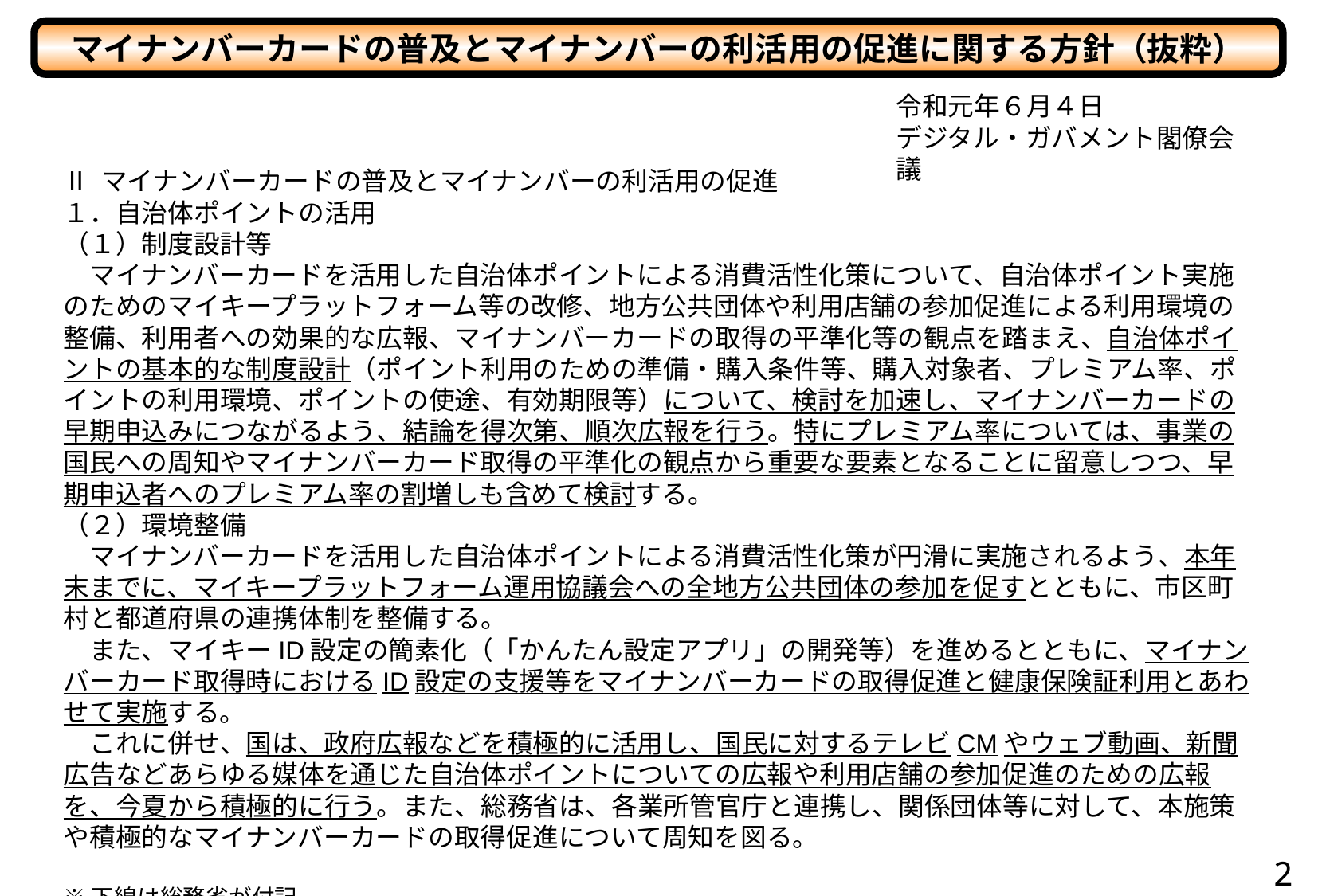

マイナンバーカードの普及とマイナンバーの利活用の促進に関する方針（抜粋）
令和元年６月４日
デジタル・ガバメント閣僚会議
Ⅱ マイナンバーカードの普及とマイナンバーの利活用の促進
１．自治体ポイントの活用
（１）制度設計等
　マイナンバーカードを活用した自治体ポイントによる消費活性化策について、自治体ポイント実施のためのマイキープラットフォーム等の改修、地方公共団体や利用店舗の参加促進による利用環境の整備、利用者への効果的な広報、マイナンバーカードの取得の平準化等の観点を踏まえ、自治体ポイントの基本的な制度設計（ポイント利用のための準備・購入条件等、購入対象者、プレミアム率、ポイントの利用環境、ポイントの使途、有効期限等）について、検討を加速し、マイナンバーカードの早期申込みにつながるよう、結論を得次第、順次広報を行う。特にプレミアム率については、事業の国民への周知やマイナンバーカード取得の平準化の観点から重要な要素となることに留意しつつ、早期申込者へのプレミアム率の割増しも含めて検討する。
（２）環境整備
　マイナンバーカードを活用した自治体ポイントによる消費活性化策が円滑に実施されるよう、本年末までに、マイキープラットフォーム運用協議会への全地方公共団体の参加を促すとともに、市区町村と都道府県の連携体制を整備する。
　また、マイキーID設定の簡素化（「かんたん設定アプリ」の開発等）を進めるとともに、マイナンバーカード取得時におけるID設定の支援等をマイナンバーカードの取得促進と健康保険証利用とあわせて実施する。
　これに併せ、国は、政府広報などを積極的に活用し、国民に対するテレビCMやウェブ動画、新聞広告などあらゆる媒体を通じた自治体ポイントについての広報や利用店舗の参加促進のための広報を、今夏から積極的に行う。また、総務省は、各業所管官庁と連携し、関係団体等に対して、本施策や積極的なマイナンバーカードの取得促進について周知を図る。

※下線は総務省が付記
2